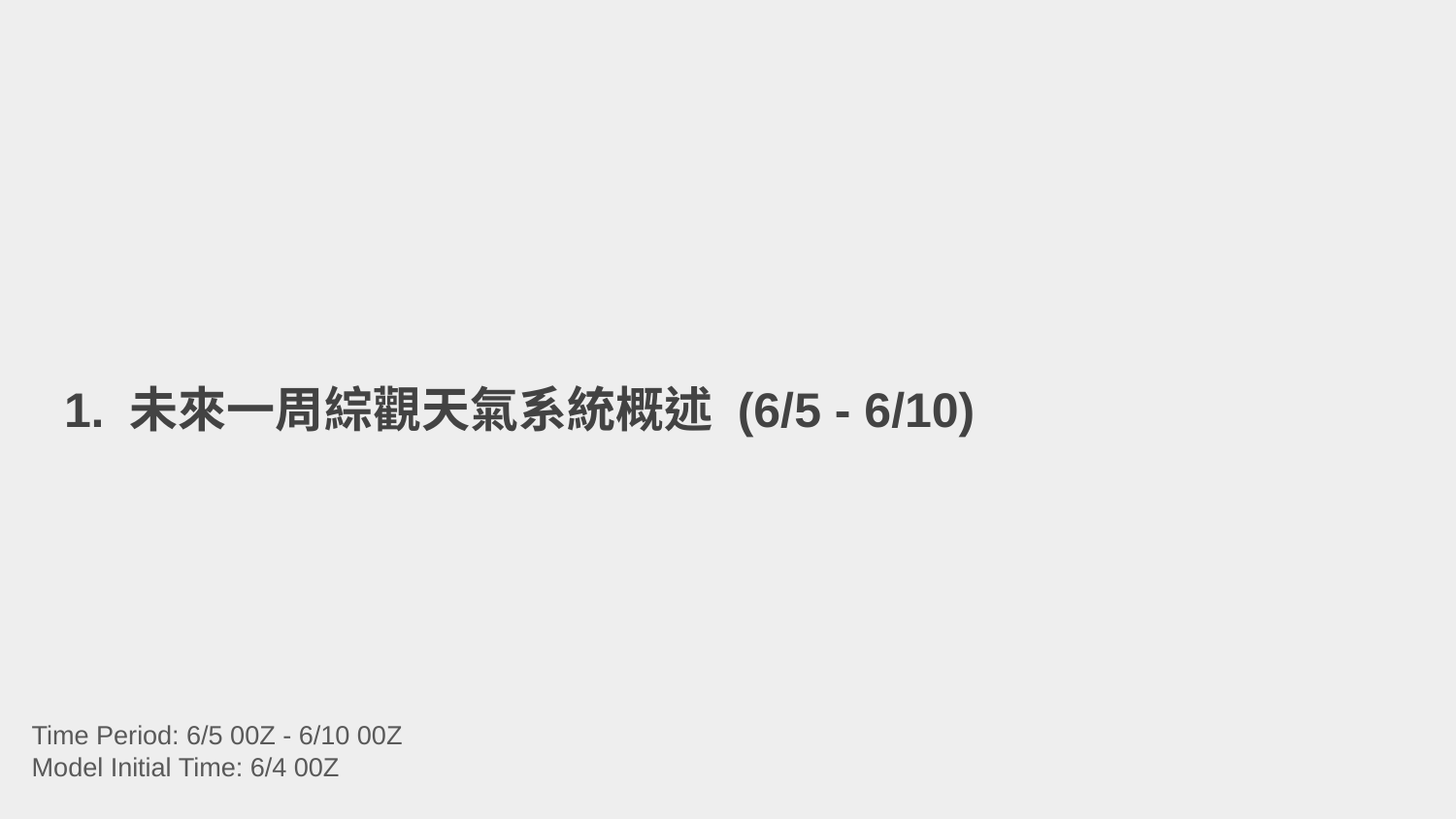

# 1. 未來一周綜觀天氣系統概述 (6/5 - 6/10)

Time Period: 6/5 00Z - 6/10 00Z
Model Initial Time: 6/4 00Z